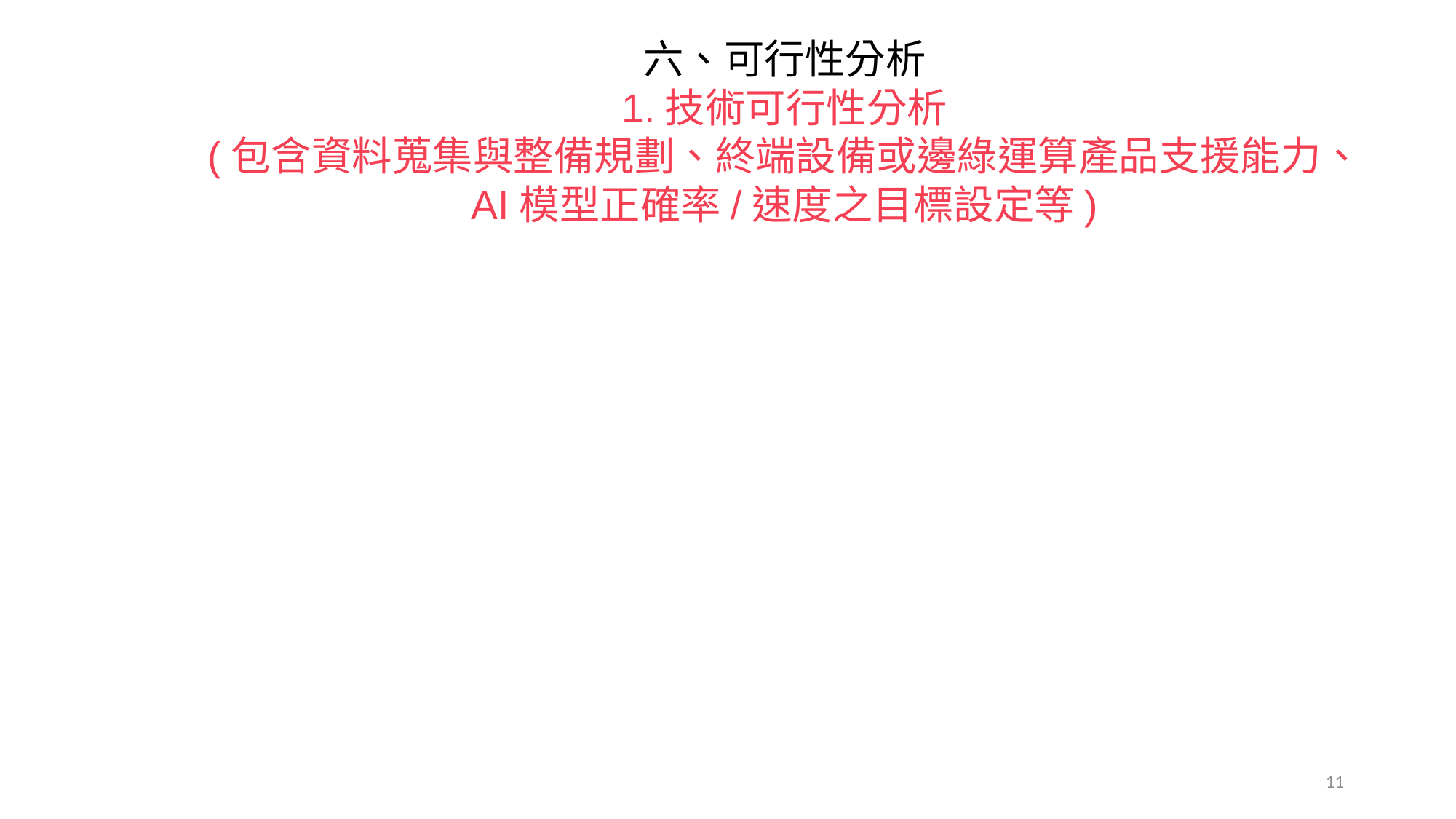

六、可行性分析
1.技術可行性分析
(包含資料蒐集與整備規劃、終端設備或邊綠運算產品支援能力、
AI模型正確率/速度之目標設定等)
11